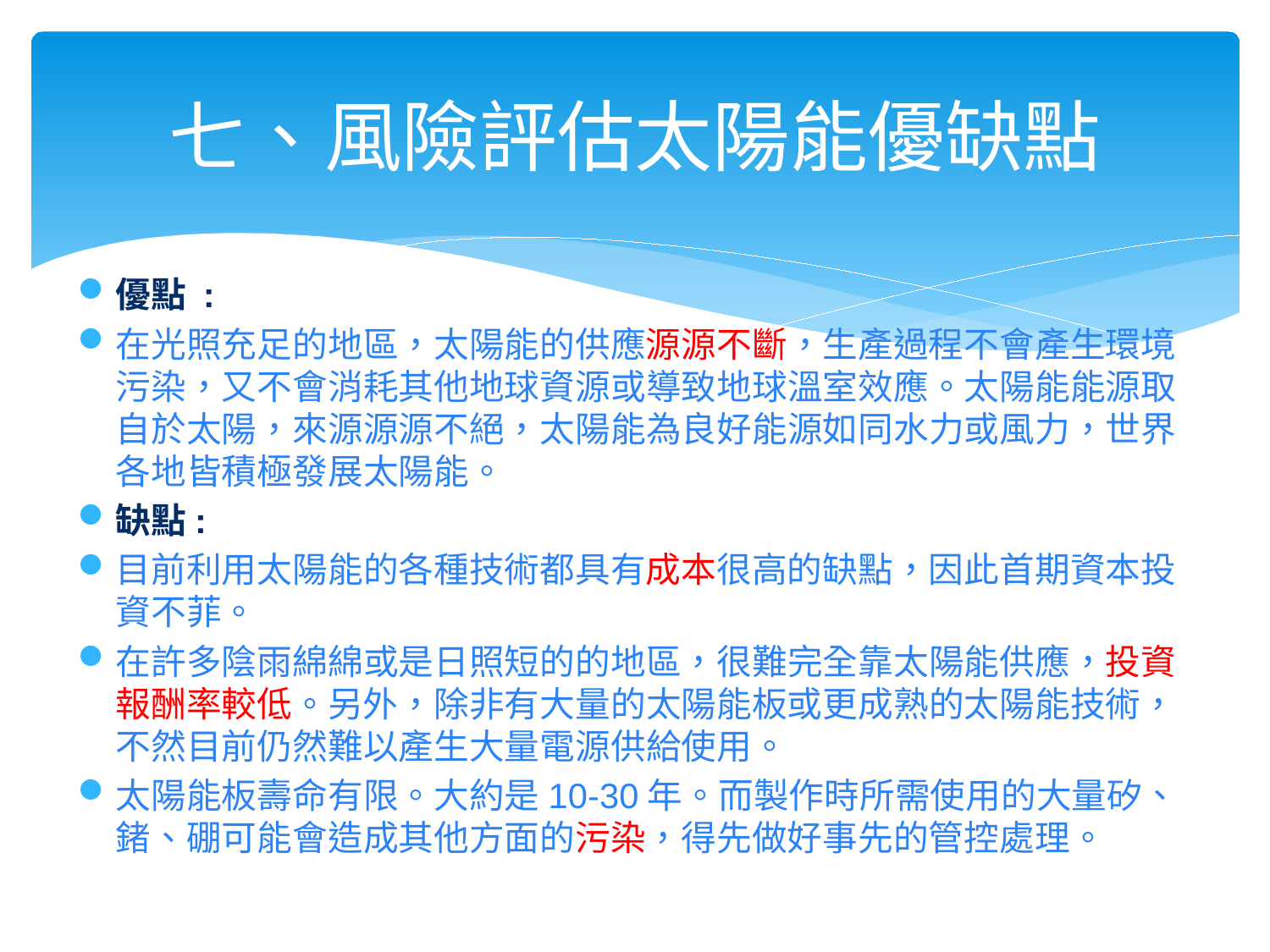

# 七、風險評估太陽能優缺點
優點 :
在光照充足的地區，太陽能的供應源源不斷，生產過程不會產生環境污染，又不會消耗其他地球資源或導致地球溫室效應。太陽能能源取自於太陽，來源源源不絕，太陽能為良好能源如同水力或風力，世界各地皆積極發展太陽能。
缺點:
目前利用太陽能的各種技術都具有成本很高的缺點，因此首期資本投資不菲。
在許多陰雨綿綿或是日照短的的地區，很難完全靠太陽能供應，投資報酬率較低。另外，除非有大量的太陽能板或更成熟的太陽能技術，不然目前仍然難以產生大量電源供給使用。
太陽能板壽命有限。大約是10-30年。而製作時所需使用的大量矽、鍺、硼可能會造成其他方面的污染，得先做好事先的管控處理。